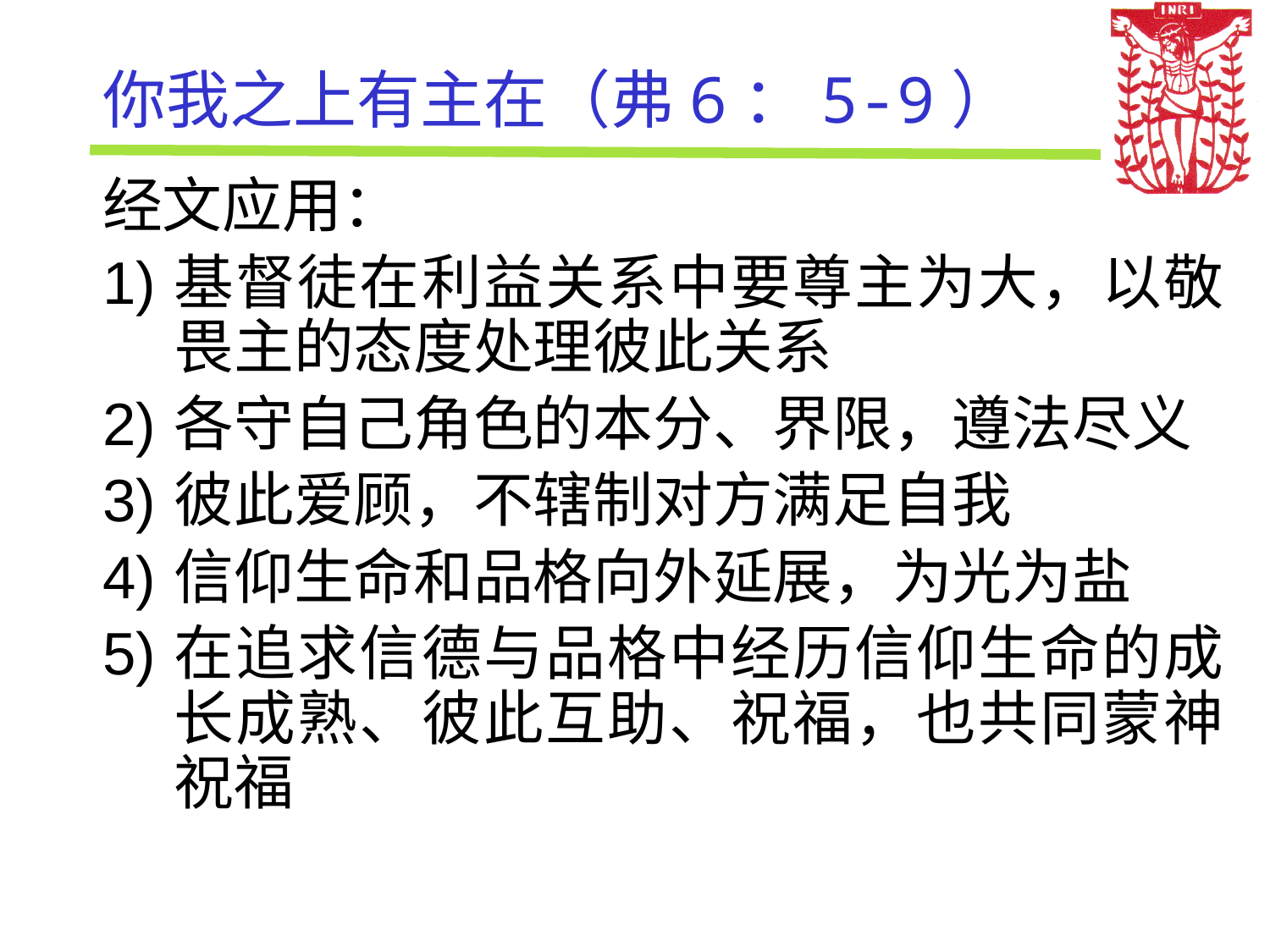

# 你我之上有主在（弗6：5-9）
经文应用：
基督徒在利益关系中要尊主为大，以敬畏主的态度处理彼此关系
各守自己角色的本分、界限，遵法尽义
彼此爱顾，不辖制对方满足自我
信仰生命和品格向外延展，为光为盐
在追求信德与品格中经历信仰生命的成长成熟、彼此互助、祝福，也共同蒙神祝福